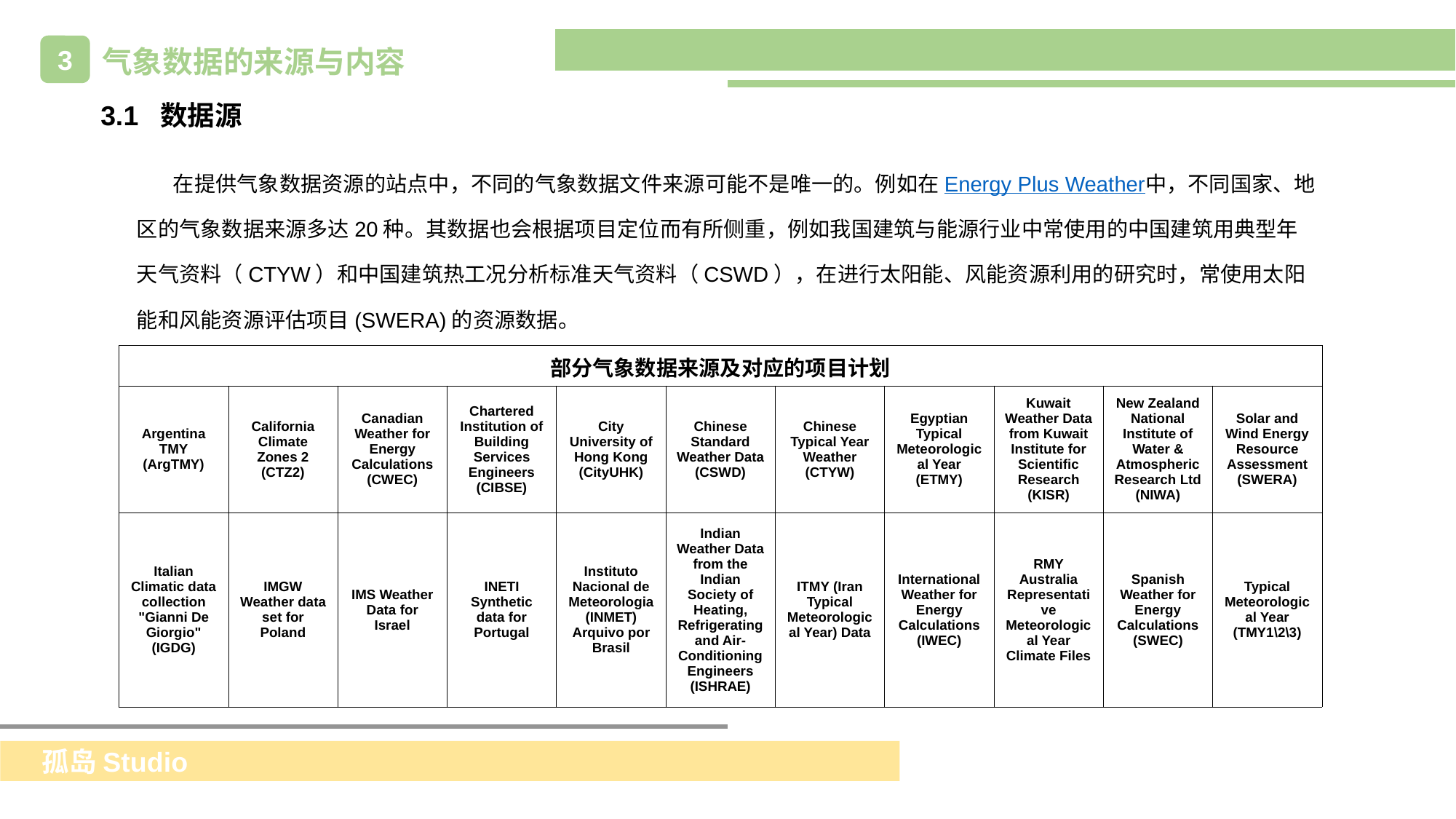

3
气象数据的来源与内容
3.1  数据源
在提供气象数据资源的站点中，不同的气象数据文件来源可能不是唯一的。例如在Energy Plus Weather中，不同国家、地区的气象数据来源多达20种。其数据也会根据项目定位而有所侧重，例如我国建筑与能源行业中常使用的中国建筑用典型年天气资料（CTYW）和中国建筑热工况分析标准天气资料（CSWD），在进行太阳能、风能资源利用的研究时，常使用太阳能和风能资源评估项目(SWERA)的资源数据。
| 部分气象数据来源及对应的项目计划 |  |  |  |  |  |  |  |  |  |  |
| --- | --- | --- | --- | --- | --- | --- | --- | --- | --- | --- |
| Argentina TMY (ArgTMY) | California Climate Zones 2 (CTZ2) | Canadian Weather for Energy Calculations (CWEC) | Chartered Institution of Building Services Engineers (CIBSE) | City University of Hong Kong (CityUHK) | Chinese Standard Weather Data (CSWD) | Chinese Typical Year Weather (CTYW) | Egyptian Typical Meteorological Year (ETMY) | Kuwait Weather Data from Kuwait Institute for Scientific Research (KISR) | New Zealand National Institute of Water & Atmospheric Research Ltd (NIWA) | Solar and Wind Energy Resource Assessment (SWERA) |
| Italian Climatic data collection "Gianni De Giorgio" (IGDG) | IMGW Weather data set for Poland | IMS Weather Data for Israel | INETI Synthetic data for Portugal | Instituto Nacional de Meteorologia (INMET) Arquivo por Brasil | Indian Weather Data from the Indian Society of Heating, Refrigerating and Air-Conditioning Engineers (ISHRAE) | ITMY (Iran Typical Meteorological Year) Data | International Weather for Energy Calculations (IWEC) | RMY Australia Representative Meteorological Year Climate Files | Spanish Weather for Energy Calculations (SWEC) | Typical Meteorological Year (TMY1\2\3) |
孤岛Studio